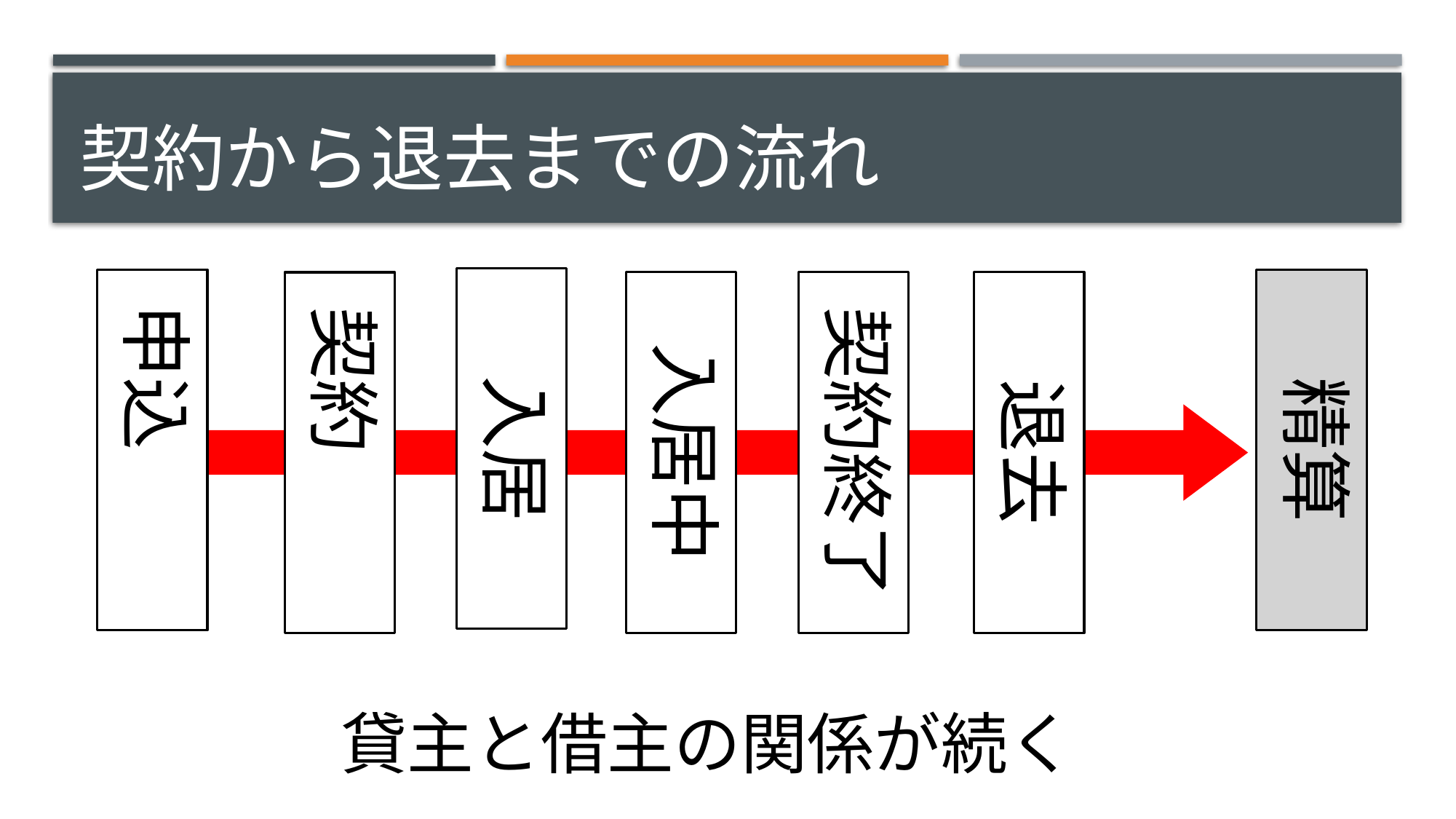

# 契約から退去までの流れ
入居
精算
申込
入居中
契約終了
退去
契約

貸主と借主の関係が続く